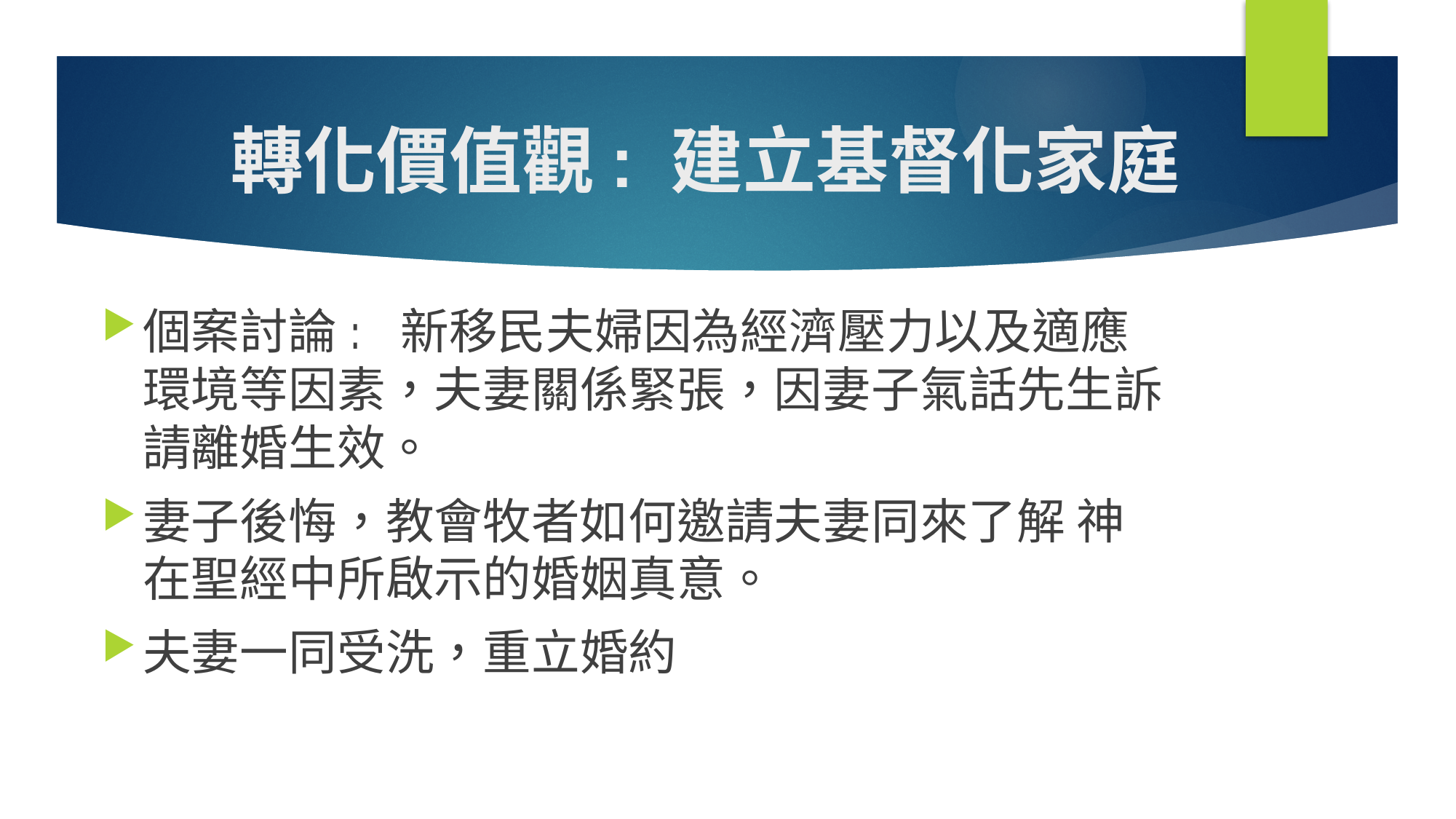

# 轉化價值觀: 建立基督化家庭
個案討論:  新移民夫婦因為經濟壓力以及適應環境等因素，夫妻關係緊張，因妻子氣話先生訴請離婚生效。
妻子後悔，教會牧者如何邀請夫妻同來了解 神在聖經中所啟示的婚姻真意。
夫妻一同受洗，重立婚約